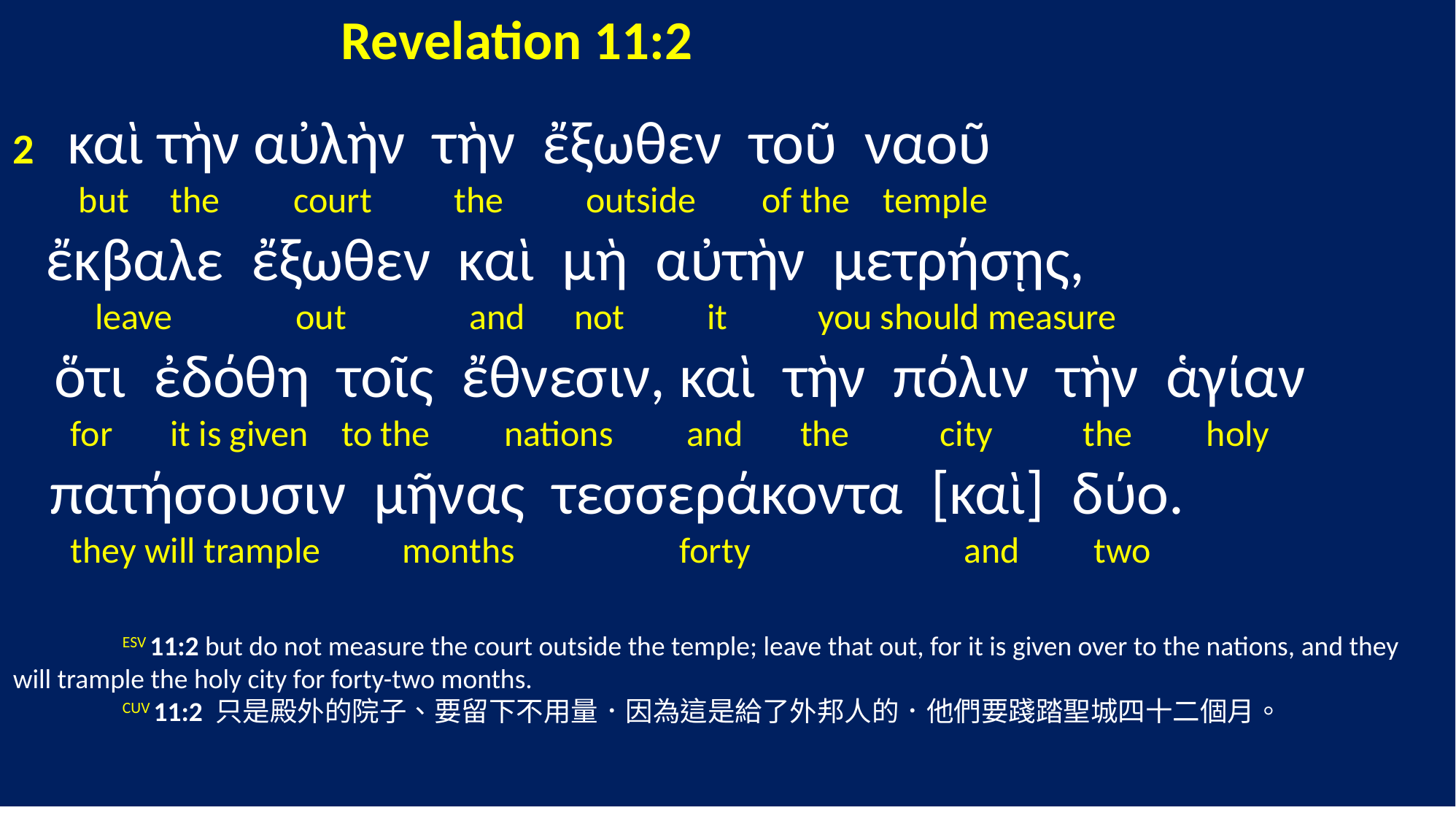

Revelation 11:2

2   καὶ τὴν αὐλὴν  τὴν  ἔξωθεν  τοῦ  ναοῦ
        but     the         court          the          outside        of the    temple
   ἔκβαλε  ἔξωθεν  καὶ  μὴ  αὐτὴν  μετρήσῃς,
          leave               out               and      not          it           you should measure
   ὅτι  ἐδόθη  τοῖς  ἔθνεσιν, καὶ  τὴν  πόλιν  τὴν  ἁγίαν
       for       it is given    to the         nations         and       the           city           the         holy
   πατήσουσιν  μῆνας  τεσσεράκοντα  [καὶ]  δύο.
       they will trample          months                    forty                          and         two

	ESV 11:2 but do not measure the court outside the temple; leave that out, for it is given over to the nations, and they will trample the holy city for forty-two months.
	CUV 11:2 只是殿外的院子、要留下不用量．因為這是給了外邦人的．他們要踐踏聖城四十二個月。